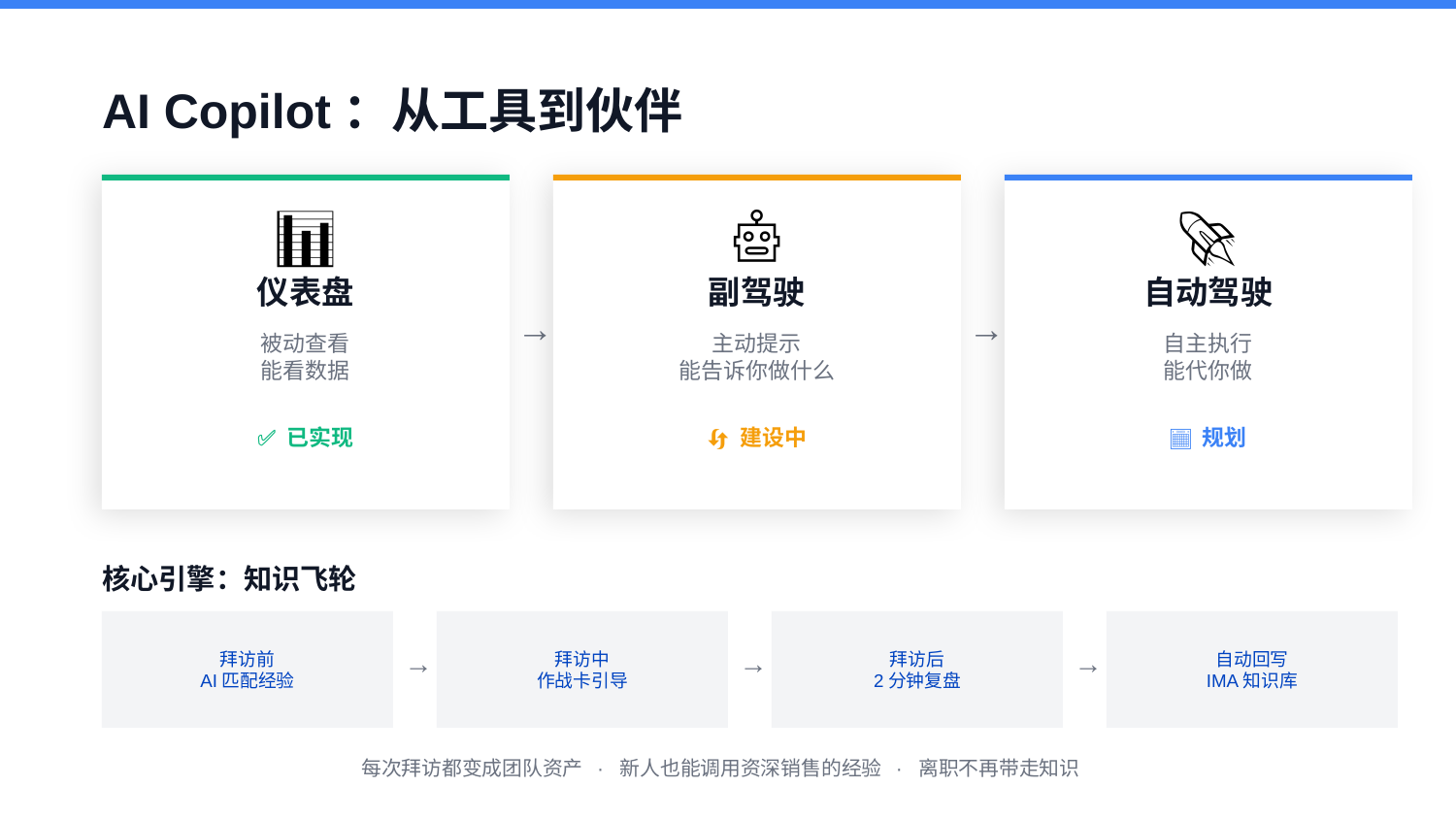

AI Copilot：从工具到伙伴

📊
🤖
🚀
仪表盘
副驾驶
自动驾驶
→
→
被动查看
能看数据
主动提示
能告诉你做什么
自主执行
能代你做
✅ 已实现
🔄 建设中
📅 规划
核心引擎：知识飞轮

拜访前
AI匹配经验

拜访中
作战卡引导

拜访后
2分钟复盘

自动回写
IMA知识库
→
→
→
每次拜访都变成团队资产  ·  新人也能调用资深销售的经验  ·  离职不再带走知识